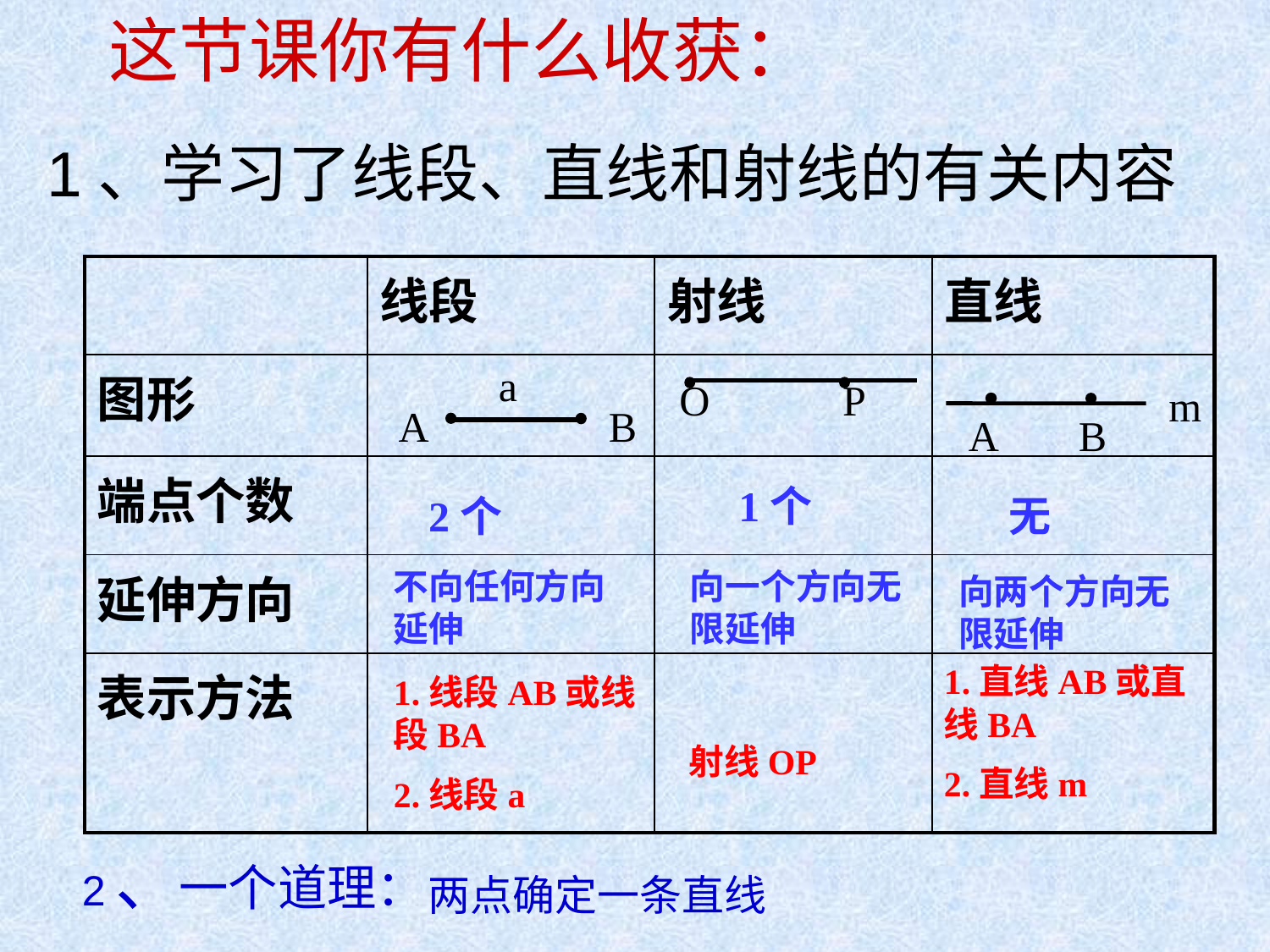

这节课你有什么收获：
1、学习了线段、直线和射线的有关内容
|  | 线段 | 射线 | 直线 |
| --- | --- | --- | --- |
| 图形 |  |  |  |
| 端点个数 |  |  |  |
| 延伸方向 |  |  |  |
| 表示方法 |  |  |  |
a

A
B
O
P

m

A
B

1个
2个
无
不向任何方向延伸
向一个方向无限延伸
向两个方向无限延伸
1.直线AB或直线BA
2.直线m
1.线段AB或线段BA
2.线段a

射线OP
2、一个道理：
两点确定一条直线